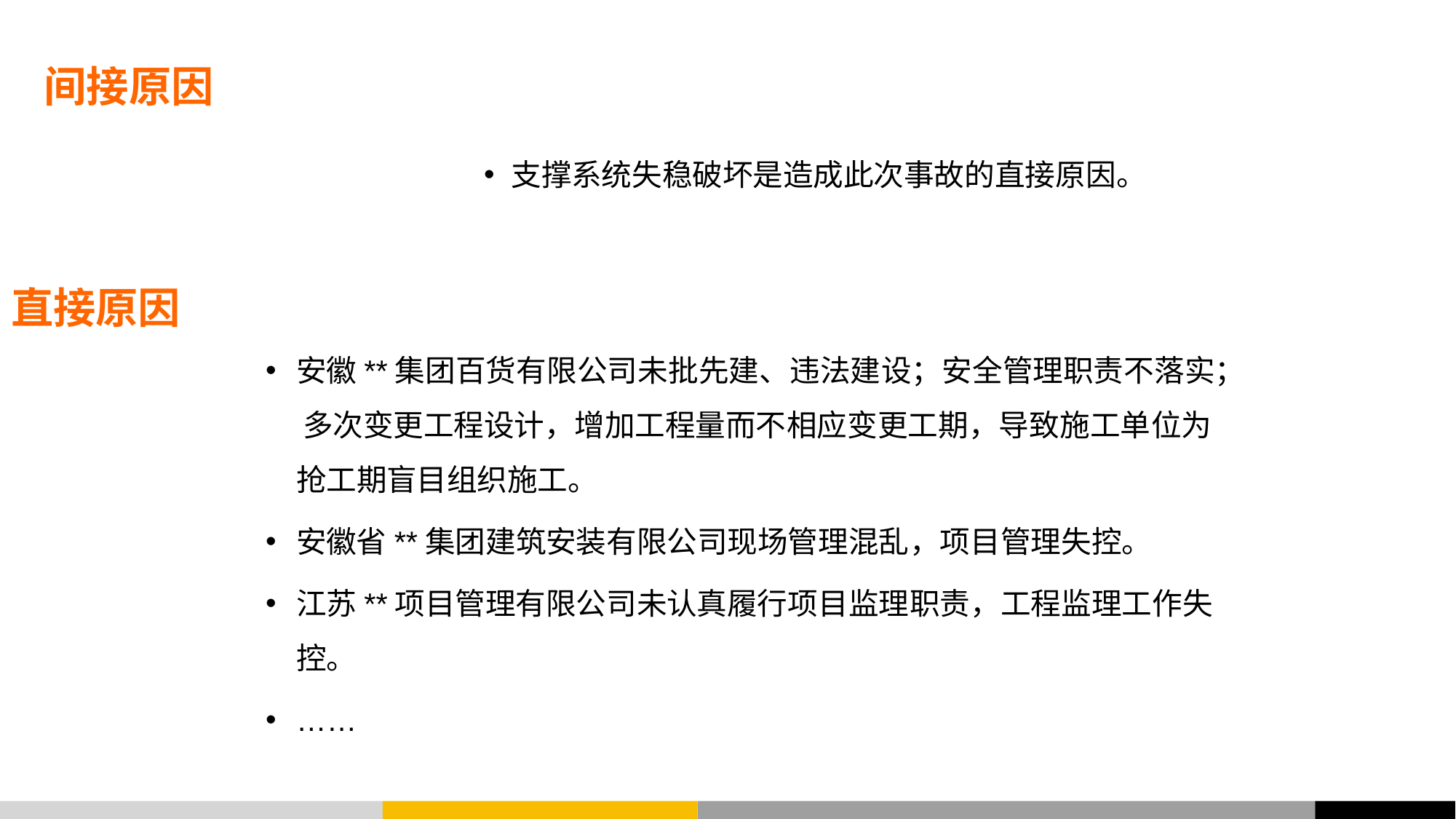

# 间接原因
支撑系统失稳破坏是造成此次事故的直接原因。
直接原因
安徽**集团百货有限公司未批先建、违法建设；安全管理职责不落实； 多次变更工程设计，增加工程量而不相应变更工期，导致施工单位为 抢工期盲目组织施工。
安徽省**集团建筑安装有限公司现场管理混乱，项目管理失控。
江苏**项目管理有限公司未认真履行项目监理职责，工程监理工作失
控。
……